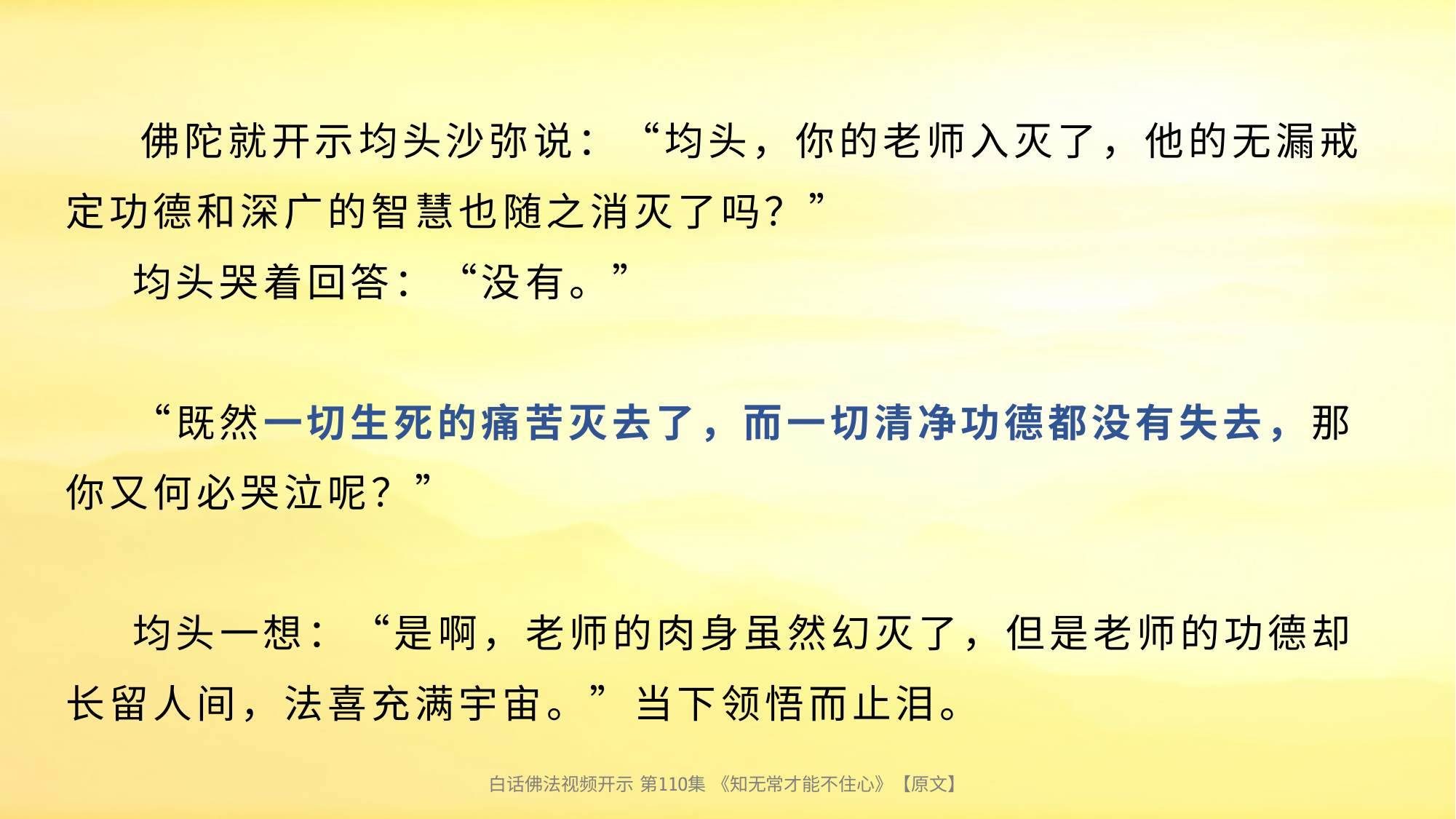

# 佛陀就开示均头沙弥说：“均头，你的老师入灭了，他的无漏戒定功德和深广的智慧也随之消灭了吗？” 均头哭着回答：“没有。” “既然一切生死的痛苦灭去了，而一切清净功德都没有失去，那你又何必哭泣呢？” 均头一想：“是啊，老师的肉身虽然幻灭了，但是老师的功德却长留人间，法喜充满宇宙。”当下领悟而止泪。
白话佛法视频开示 第110集 《知无常才能不住心》【原文】